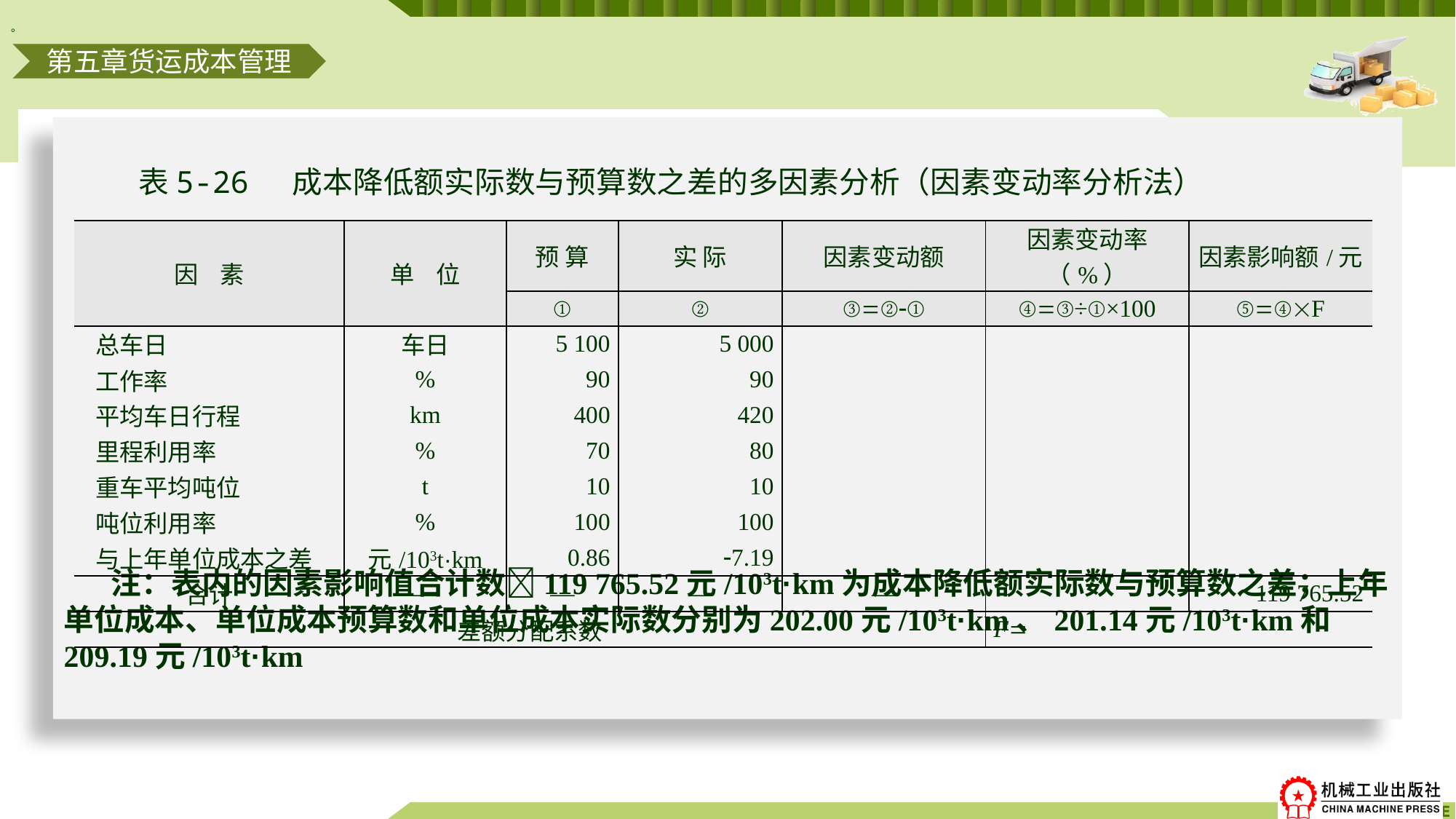

。
第五章货运成本管理
# 表5-26  成本降低额实际数与预算数之差的多因素分析（因素变动率分析法） 注：表内的因素影响值合计数−119 765.52元/103t·km为成本降低额实际数与预算数之差；上年单位成本、单位成本预算数和单位成本实际数分别为202.00元/103t·km、201.14元/103t·km和209.19元/103t·km
| 因 素 | 单 位 | 预 算 | 实 际 | 因素变动额 | 因素变动率（%） | 因素影响额/元 |
| --- | --- | --- | --- | --- | --- | --- |
|  |  | ① | ② | ③=②−① | ④=③÷①×100 | ⑤=④×F |
| 总车日 | 车日 | 5 100 | 5 000 |  |  |  |
| 工作率 | % | 90 | 90 |  |  |  |
| 平均车日行程 | km | 400 | 420 |  |  |  |
| 里程利用率 | % | 70 | 80 |  |  |  |
| 重车平均吨位 | t | 10 | 10 |  |  |  |
| 吨位利用率 | % | 100 | 100 |  |  |  |
| 与上年单位成本之差 | 元/103t·km | 0.86 | −7.19 |  |  |  |
| 合计 | — | — | — | — |  | −119 765.52 |
| 差额分配系数 |  |  |  |  | F= |  |